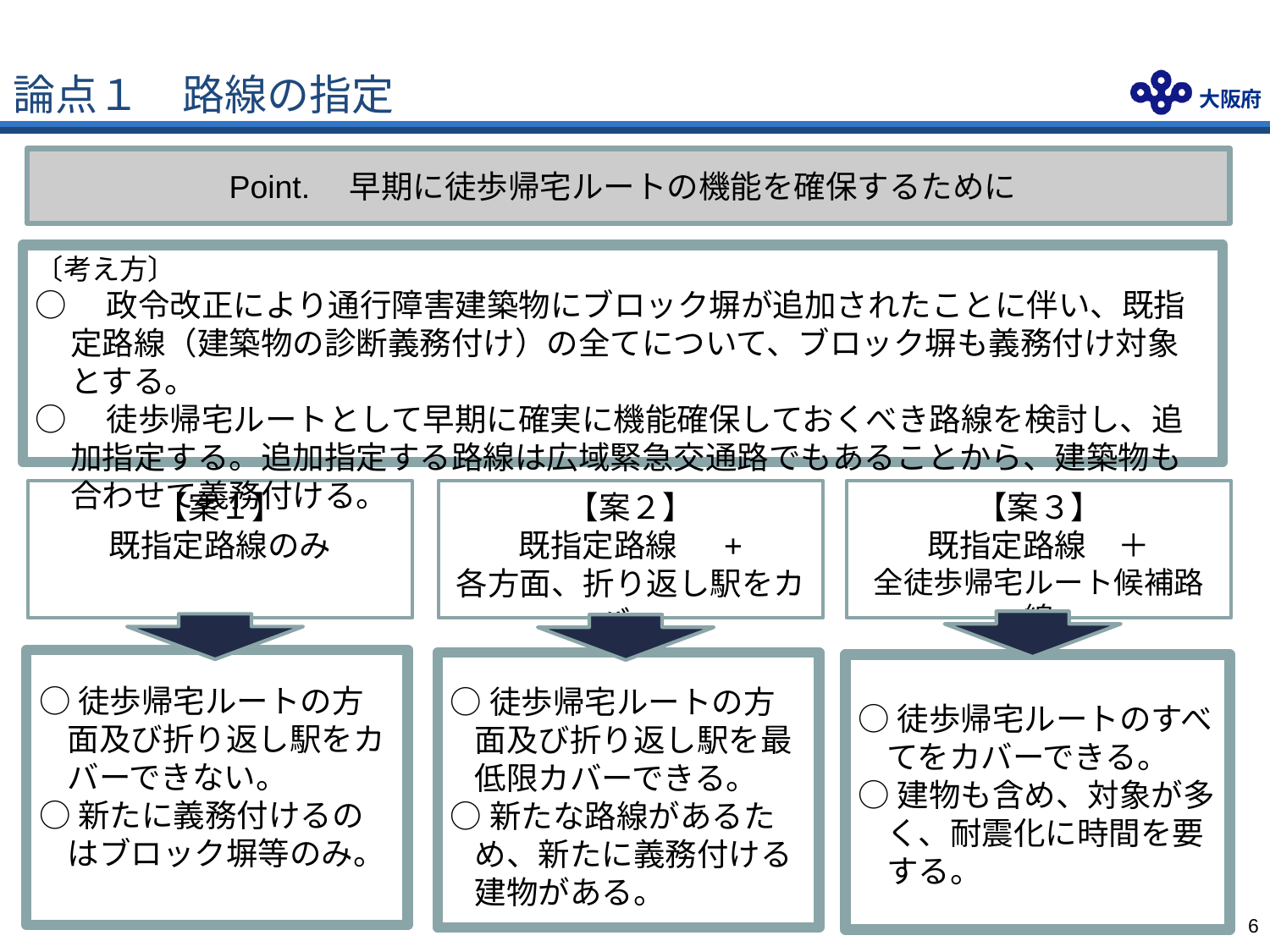

# 論点１　路線の指定

Point.　早期に徒歩帰宅ルートの機能を確保するために
〔考え方〕
○　政令改正により通行障害建築物にブロック塀が追加されたことに伴い、既指定路線（建築物の診断義務付け）の全てについて、ブロック塀も義務付け対象とする。
○　徒歩帰宅ルートとして早期に確実に機能確保しておくべき路線を検討し、追加指定する。追加指定する路線は広域緊急交通路でもあることから、建築物も合わせて義務付ける。
【案３】
既指定路線　＋
全徒歩帰宅ルート候補路線
【案１】
既指定路線のみ
【案２】
既指定路線　 +
各方面、折り返し駅をカバー

○徒歩帰宅ルートの方面及び折り返し駅をカバーできない。
○新たに義務付けるのはブロック塀等のみ。

○徒歩帰宅ルートの方面及び折り返し駅を最低限カバーできる。
○新たな路線があるため、新たに義務付ける建物がある。

○徒歩帰宅ルートのすべてをカバーできる。
○建物も含め、対象が多く、耐震化に時間を要する。
6